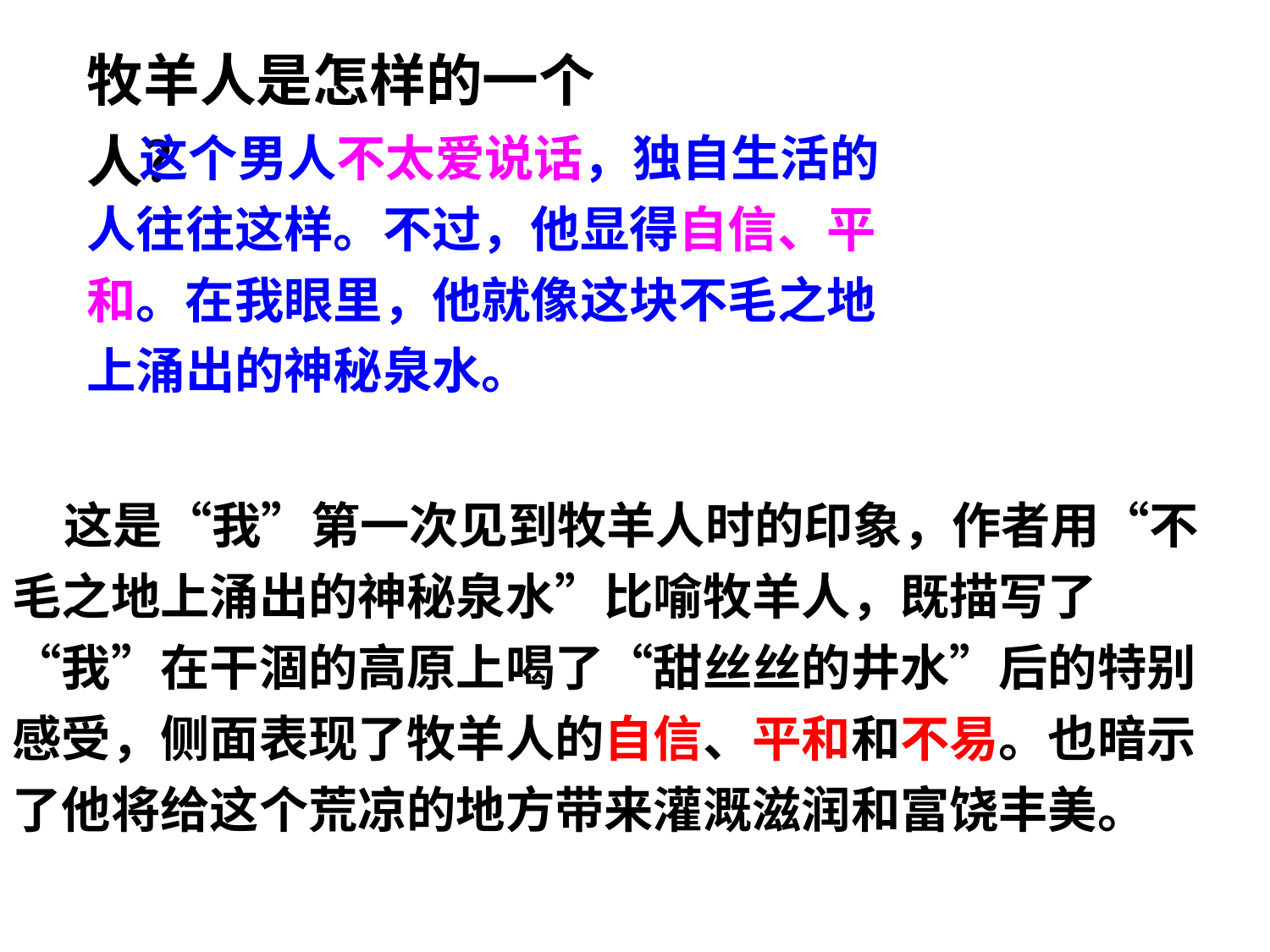

牧羊人是怎样的一个人？
    这个男人不太爱说话，独自生活的人往往这样。不过，他显得自信、平和。在我眼里，他就像这块不毛之地上涌出的神秘泉水。
    这是“我”第一次见到牧羊人时的印象，作者用“不毛之地上涌出的神秘泉水”比喻牧羊人，既描写了“我”在干涸的高原上喝了“甜丝丝的井水”后的特别感受，侧面表现了牧羊人的自信、平和和不易。也暗示了他将给这个荒凉的地方带来灌溉滋润和富饶丰美。